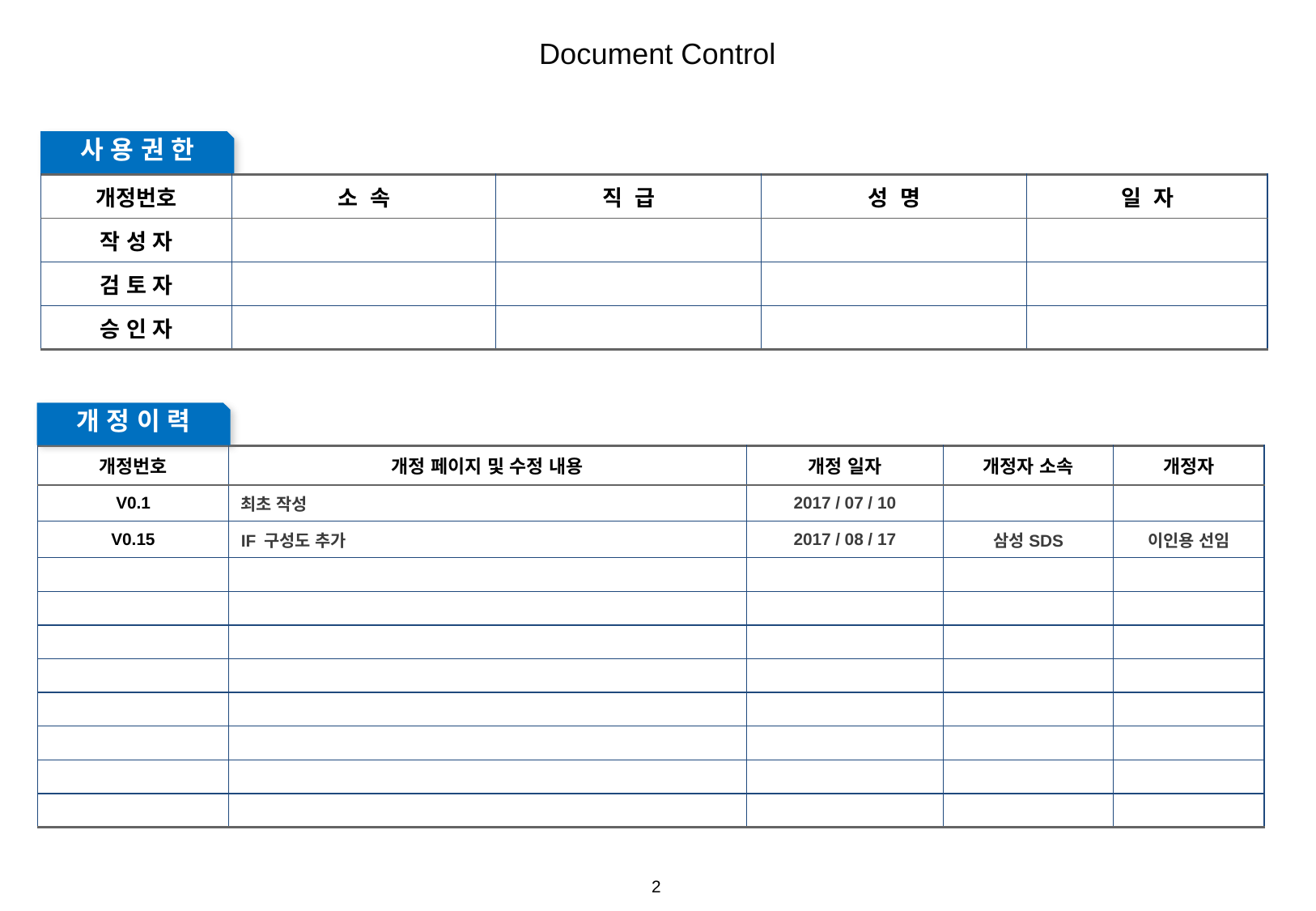

# Document Control
사 용 권 한
| 개정번호 | 소 속 | 직 급 | 성 명 | 일 자 |
| --- | --- | --- | --- | --- |
| 작 성 자 |  |  |  |  |
| 검 토 자 |  |  |  |  |
| 승 인 자 |  |  |  |  |
개 정 이 력
| 개정번호 | 개정 페이지 및 수정 내용 | 개정 일자 | 개정자 소속 | 개정자 |
| --- | --- | --- | --- | --- |
| V0.1 | 최초 작성 | 2017 / 07 / 10 |  |  |
| V0.15 | IF 구성도 추가 | 2017 / 08 / 17 | 삼성SDS | 이인용 선임 |
|  |  |  |  |  |
|  |  |  |  |  |
|  |  |  |  |  |
|  |  |  |  |  |
|  |  |  |  |  |
|  |  |  |  |  |
|  |  |  |  |  |
|  |  |  |  |  |